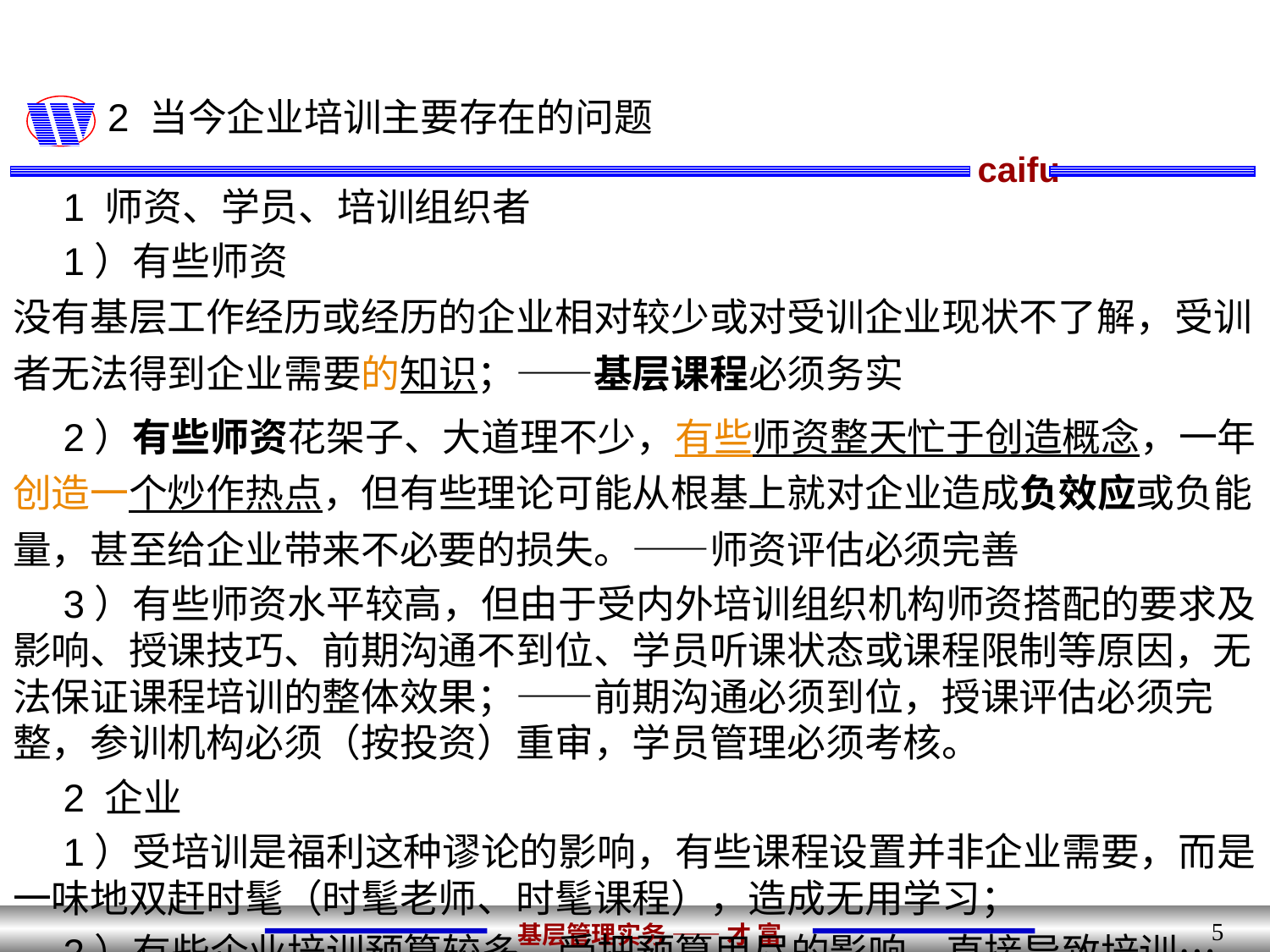

# 2 当今企业培训主要存在的问题
1 师资、学员、培训组织者
1）有些师资没有基层工作经历或经历的企业相对较少或对受训企业现状不了解，受训者无法得到企业需要的知识；——基层课程必须务实
2）有些师资花架子、大道理不少，有些师资整天忙于创造概念，一年创造一个炒作热点，但有些理论可能从根基上就对企业造成负效应或负能量，甚至给企业带来不必要的损失。——师资评估必须完善
3）有些师资水平较高，但由于受内外培训组织机构师资搭配的要求及影响、授课技巧、前期沟通不到位、学员听课状态或课程限制等原因，无法保证课程培训的整体效果；——前期沟通必须到位，授课评估必须完整，参训机构必须（按投资）重审，学员管理必须考核。
2 企业
1）受培训是福利这种谬论的影响，有些课程设置并非企业需要，而是一味地双赶时髦（时髦老师、时髦课程），造成无用学习；
2）有些企业培训预算较多，受把预算用尽的影响，直接导致培训……；